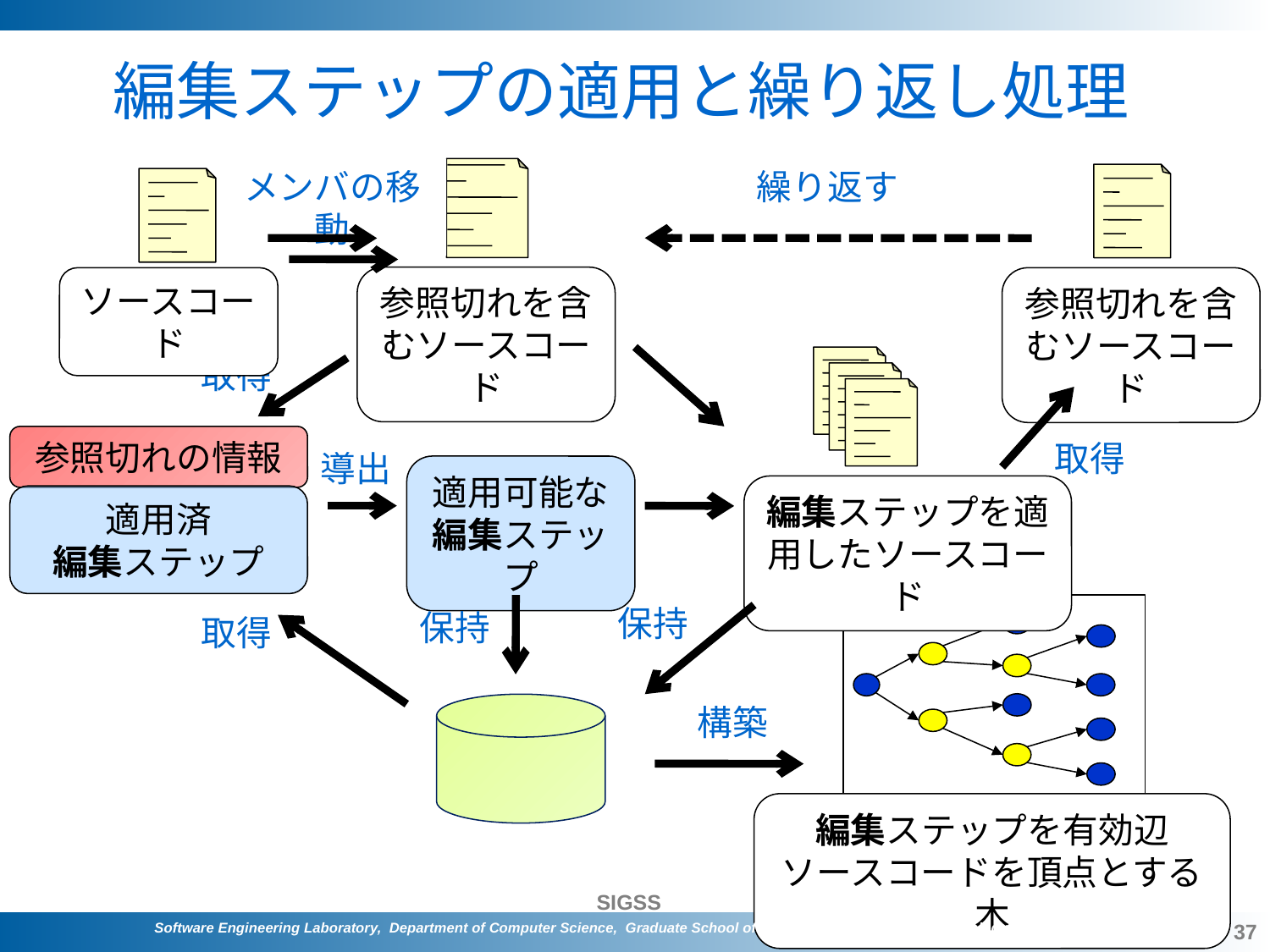

# 編集ステップの適用と繰り返し処理
メンバの移動

参照切れを含むソースコード
繰り返す

参照切れを含むソースコード
ソースコード
取得

参照切れの情報
取得
導出
適用可能な編集ステップ
編集ステップを適用したソースコード
適用済
編集ステップ
保持

保持
取得

構築
編集ステップを有効辺
ソースコードを頂点とする木

37
Software Engineering Laboratory,  Department of Computer Science,  Graduate School of Information Science and Technology,  Osaka University